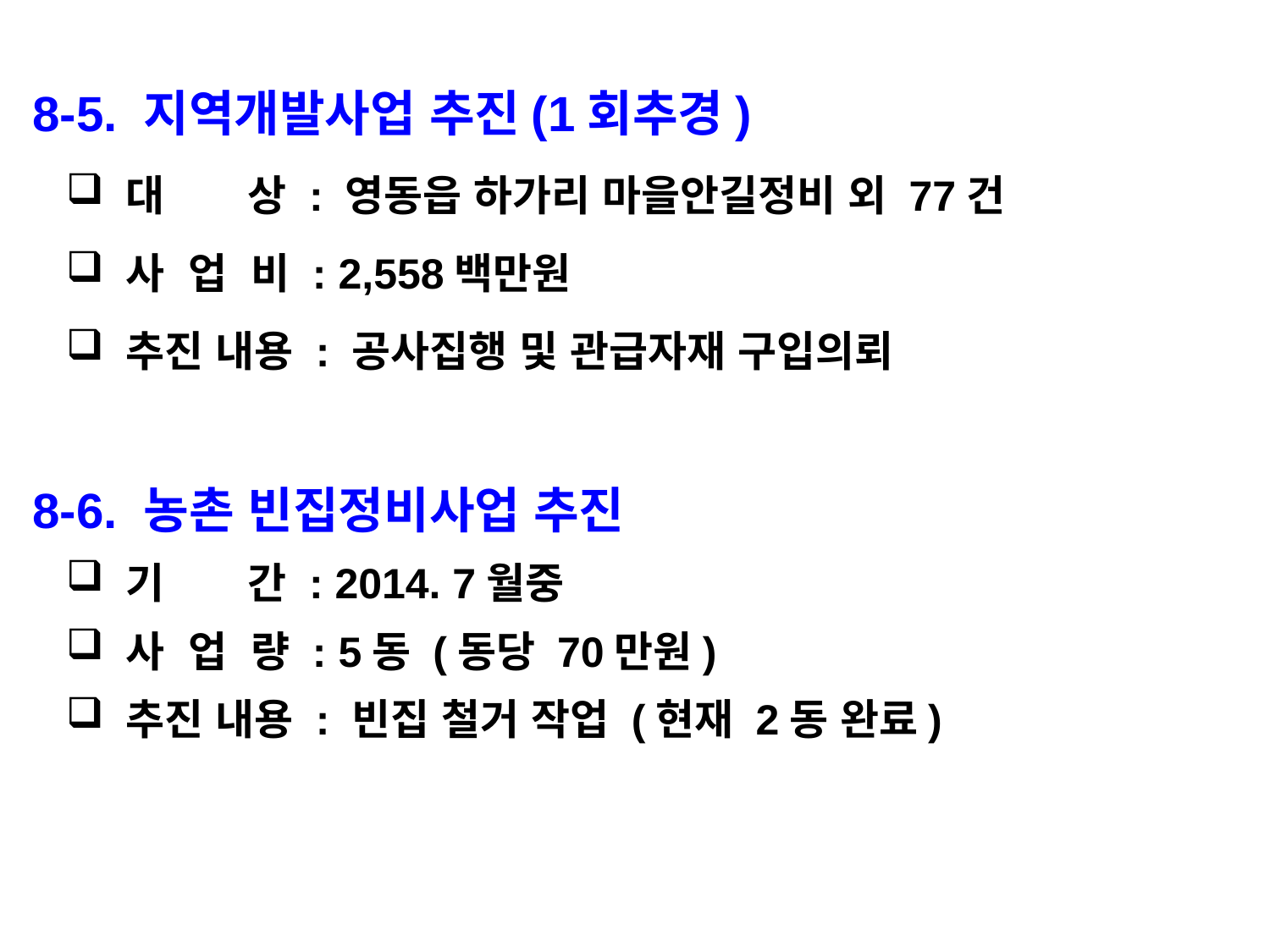

8-5. 지역개발사업 추진(1회추경)
 대       상 : 영동읍 하가리 마을안길정비 외 77건
 사  업  비 : 2,558백만원
 추진 내용 : 공사집행 및 관급자재 구입의뢰

8-6. 농촌 빈집정비사업 추진
 기       간 : 2014. 7월중
 사  업  량 : 5동 (동당 70만원)
 추진 내용 : 빈집 철거 작업 (현재 2동 완료)